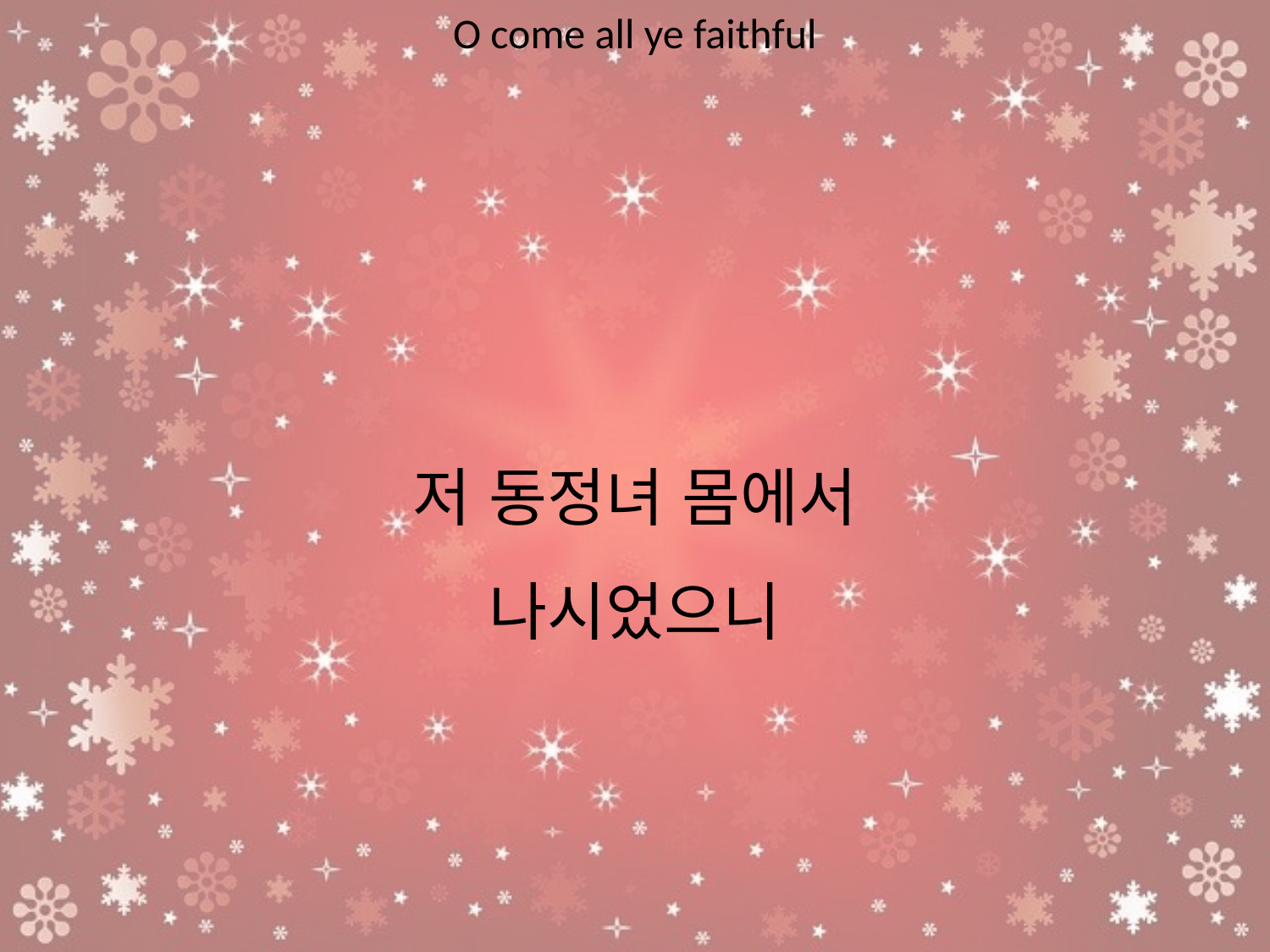

O come all ye faithful
#
저 동정녀 몸에서
나시었으니